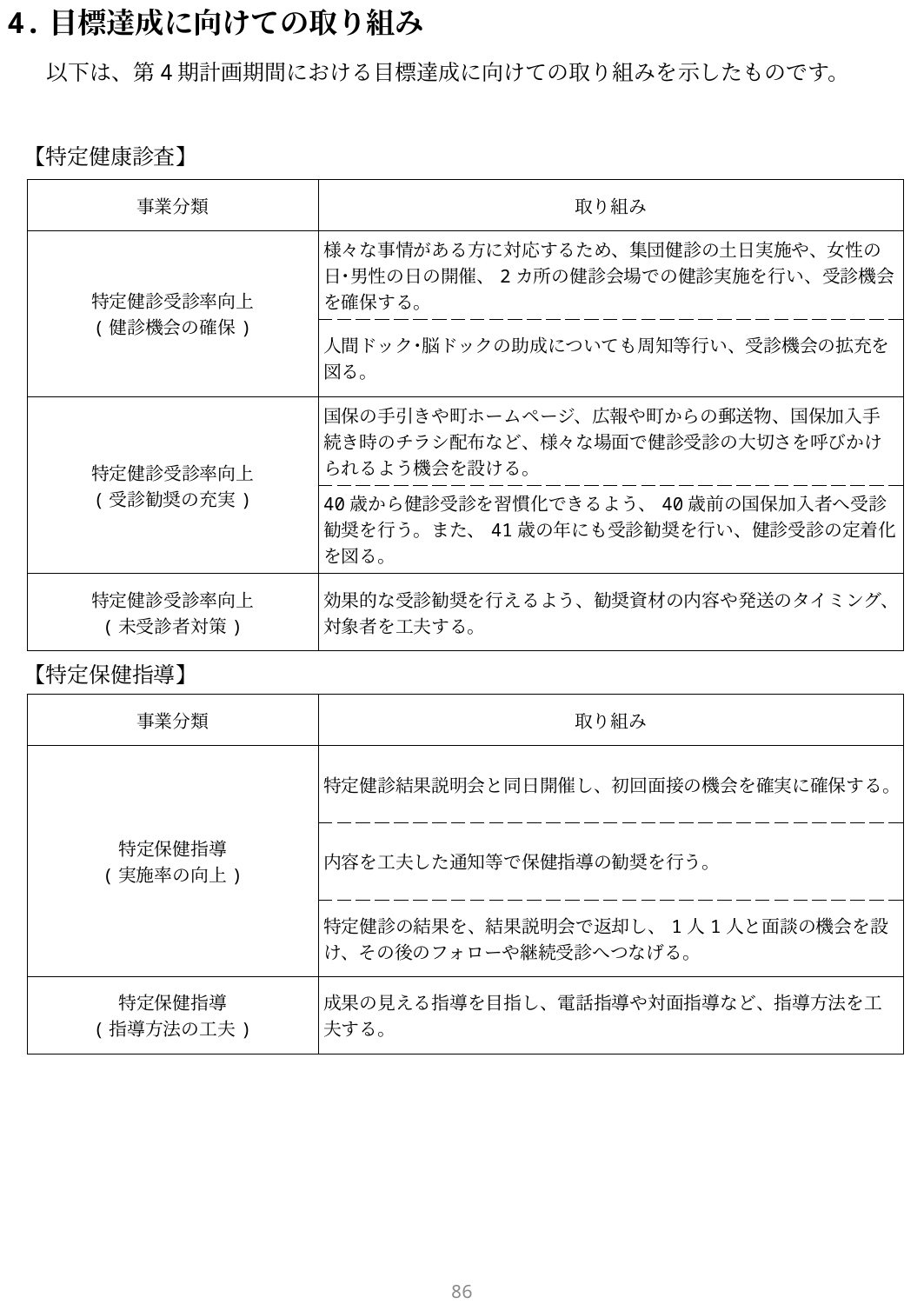

4.目標達成に向けての取り組み
　以下は、第4期計画期間における目標達成に向けての取り組みを示したものです。
【特定健康診査】
| 事業分類 | 取り組み |
| --- | --- |
| 特定健診受診率向上 (健診機会の確保) | 様々な事情がある方に対応するため、集団健診の土日実施や、女性の日･男性の日の開催、2カ所の健診会場での健診実施を行い、受診機会を確保する。 |
|  | 人間ドック･脳ドックの助成についても周知等行い、受診機会の拡充を図る。 |
| 特定健診受診率向上 (受診勧奨の充実) | 国保の手引きや町ホームページ、広報や町からの郵送物、国保加入手続き時のチラシ配布など、様々な場面で健診受診の大切さを呼びかけられるよう機会を設ける。 |
|  | 40歳から健診受診を習慣化できるよう、40歳前の国保加入者へ受診勧奨を行う。また、41歳の年にも受診勧奨を行い、健診受診の定着化を図る。 |
| 特定健診受診率向上 (未受診者対策) | 効果的な受診勧奨を行えるよう、勧奨資材の内容や発送のタイミング、対象者を工夫する。 |
【特定保健指導】
| 事業分類 | 取り組み |
| --- | --- |
| 特定保健指導 (実施率の向上) | 特定健診結果説明会と同日開催し、初回面接の機会を確実に確保する。 |
|  | 内容を工夫した通知等で保健指導の勧奨を行う。 |
|  | 特定健診の結果を、結果説明会で返却し、1人1人と面談の機会を設け、その後のフォローや継続受診へつなげる。 |
| 特定保健指導 (指導方法の工夫) | 成果の見える指導を目指し、電話指導や対面指導など、指導方法を工夫する。 |
86